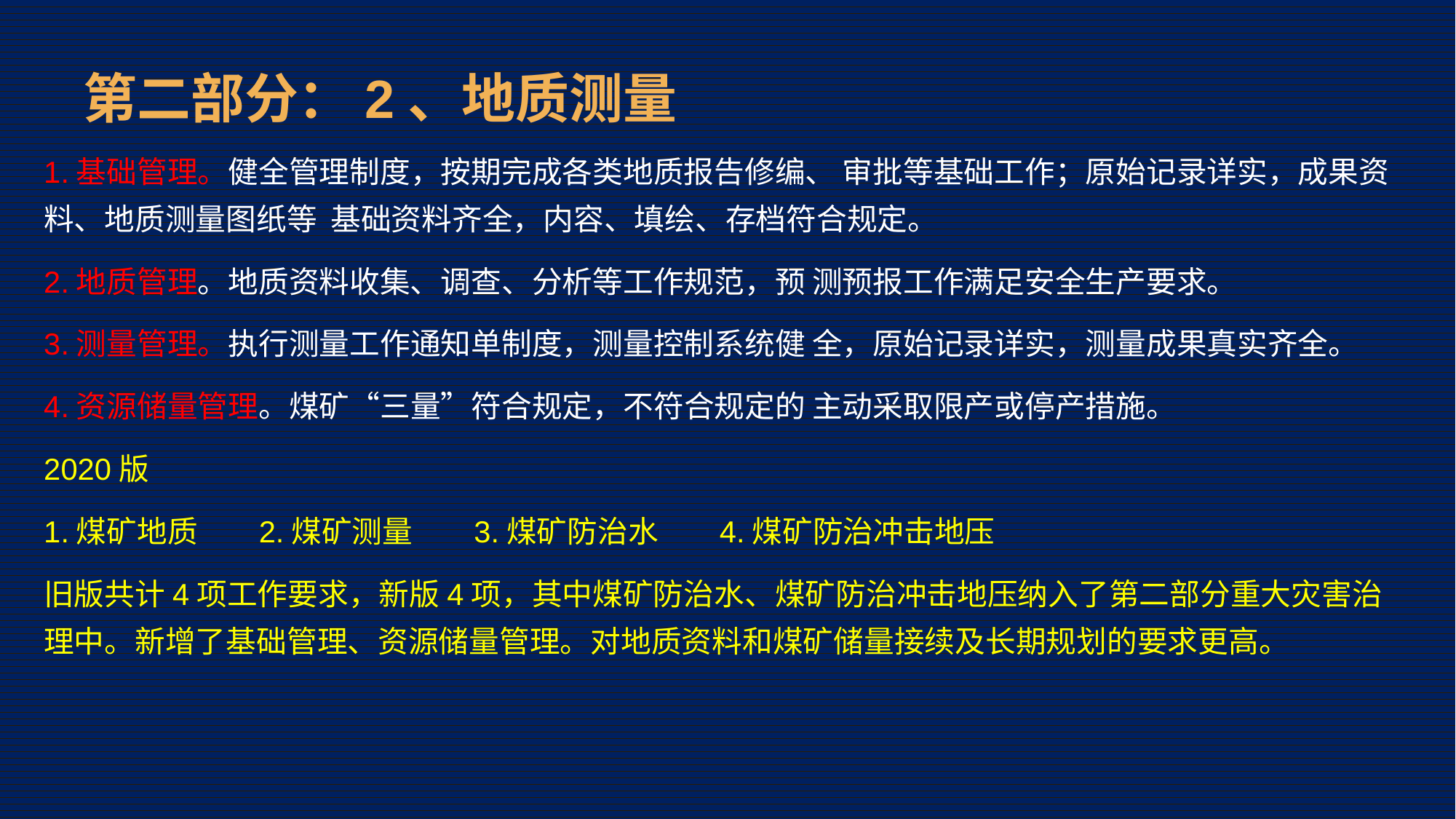

# 第二部分：2、地质测量
1.基础管理。健全管理制度，按期完成各类地质报告修编、 审批等基础工作；原始记录详实，成果资料、地质测量图纸等  基础资料齐全，内容、填绘、存档符合规定。
2.地质管理。地质资料收集、调查、分析等工作规范，预 测预报工作满足安全生产要求。
3.测量管理。执行测量工作通知单制度，测量控制系统健 全，原始记录详实，测量成果真实齐全。
4.资源储量管理。煤矿“三量”符合规定，不符合规定的 主动采取限产或停产措施。
2020版
1.煤矿地质        2.煤矿测量        3.煤矿防治水        4.煤矿防治冲击地压
旧版共计4项工作要求，新版4项，其中煤矿防治水、煤矿防治冲击地压纳入了第二部分重大灾害治理中。新增了基础管理、资源储量管理。对地质资料和煤矿储量接续及长期规划的要求更高。